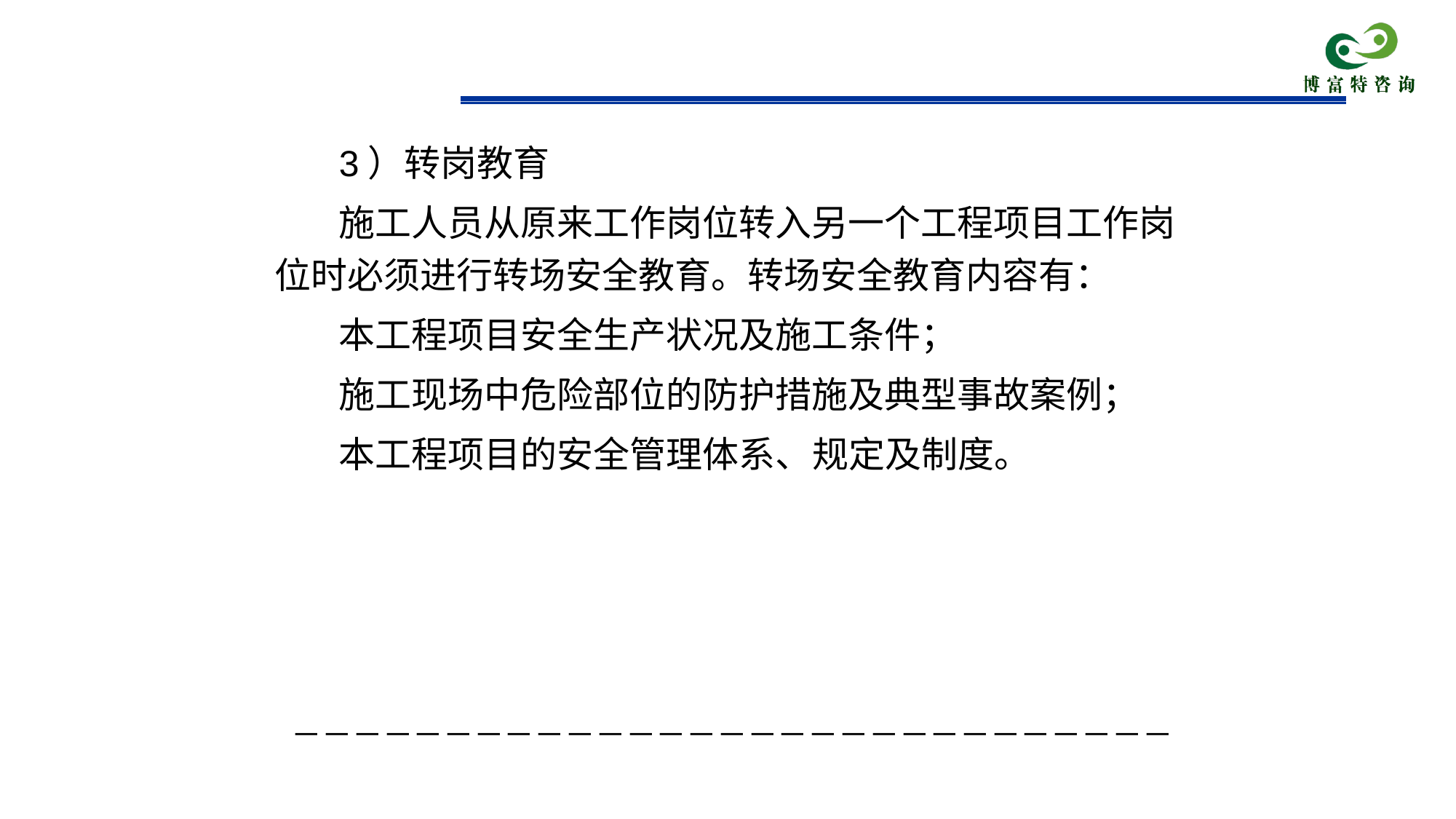

# 3）转岗教育
施工人员从原来工作岗位转入另一个工程项目工作岗位时必须进行转场安全教育。转场安全教育内容有：
本工程项目安全生产状况及施工条件；
施工现场中危险部位的防护措施及典型事故案例；
本工程项目的安全管理体系、规定及制度。
－－－－－－－－－－－－－－－－－－－－－－－－－－－－－